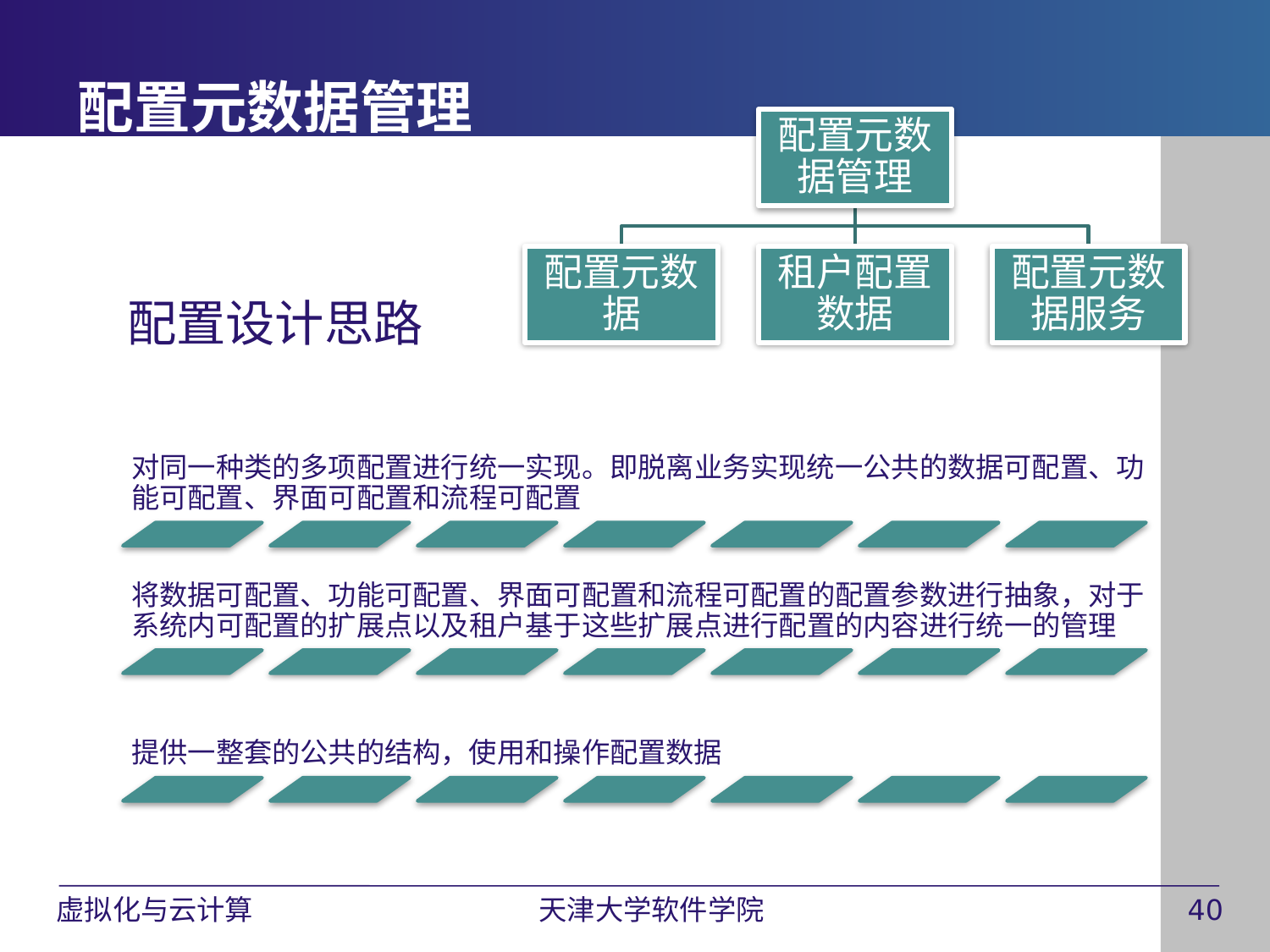

# 配置元数据管理
配置元数据管理
配置元数据
租户配置数据
配置元数据服务
配置设计思路
对同一种类的多项配置进行统一实现。即脱离业务实现统一公共的数据可配置、功能可配置、界面可配置和流程可配置
将数据可配置、功能可配置、界面可配置和流程可配置的配置参数进行抽象，对于系统内可配置的扩展点以及租户基于这些扩展点进行配置的内容进行统一的管理
提供一整套的公共的结构，使用和操作配置数据